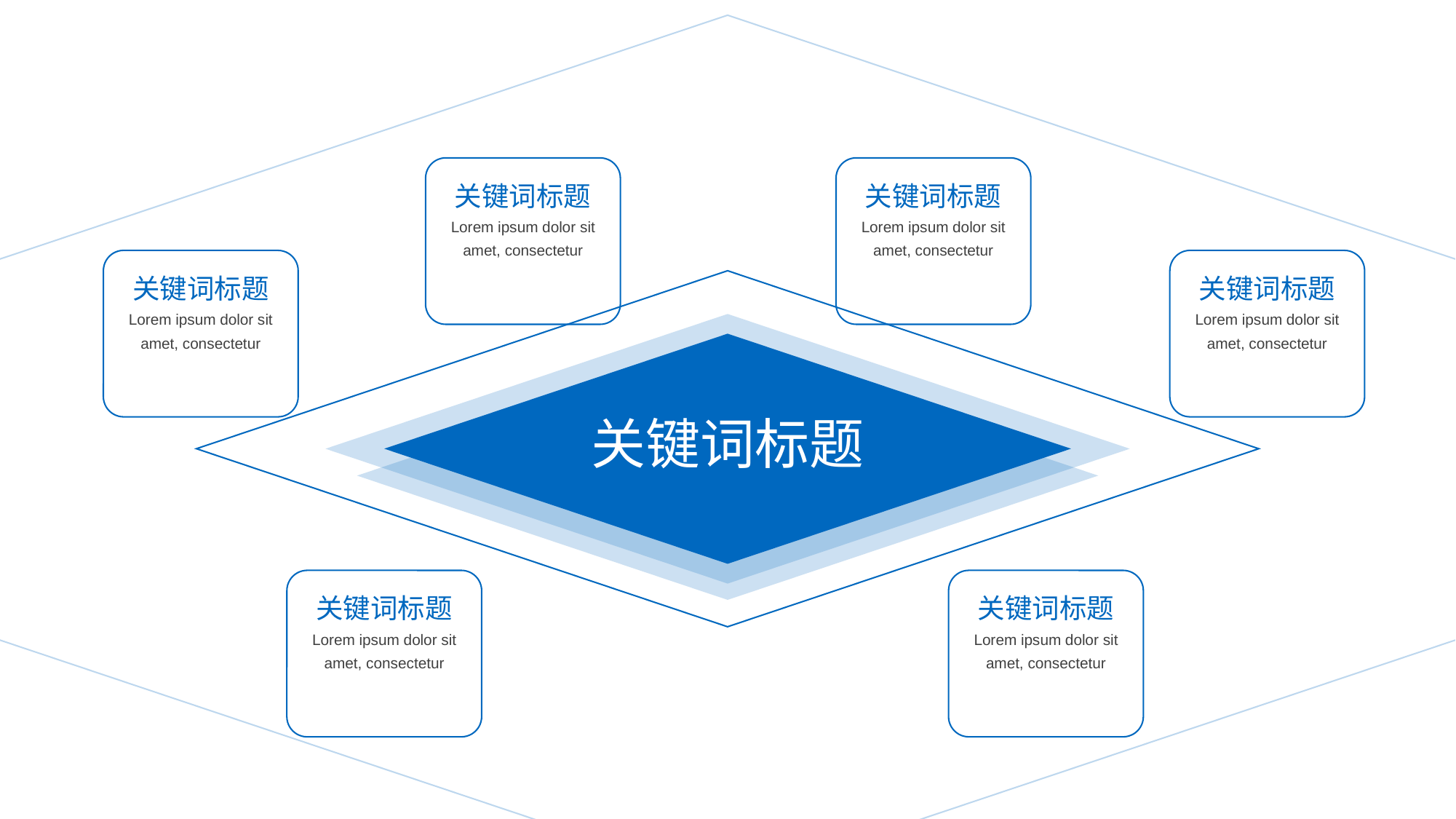

关键词标题
关键词标题
Lorem ipsum dolor sit amet, consectetur
Lorem ipsum dolor sit amet, consectetur

关键词标题
关键词标题
Lorem ipsum dolor sit amet, consectetur
Lorem ipsum dolor sit amet, consectetur

关键词标题

关键词标题
关键词标题
Lorem ipsum dolor sit amet, consectetur
Lorem ipsum dolor sit amet, consectetur